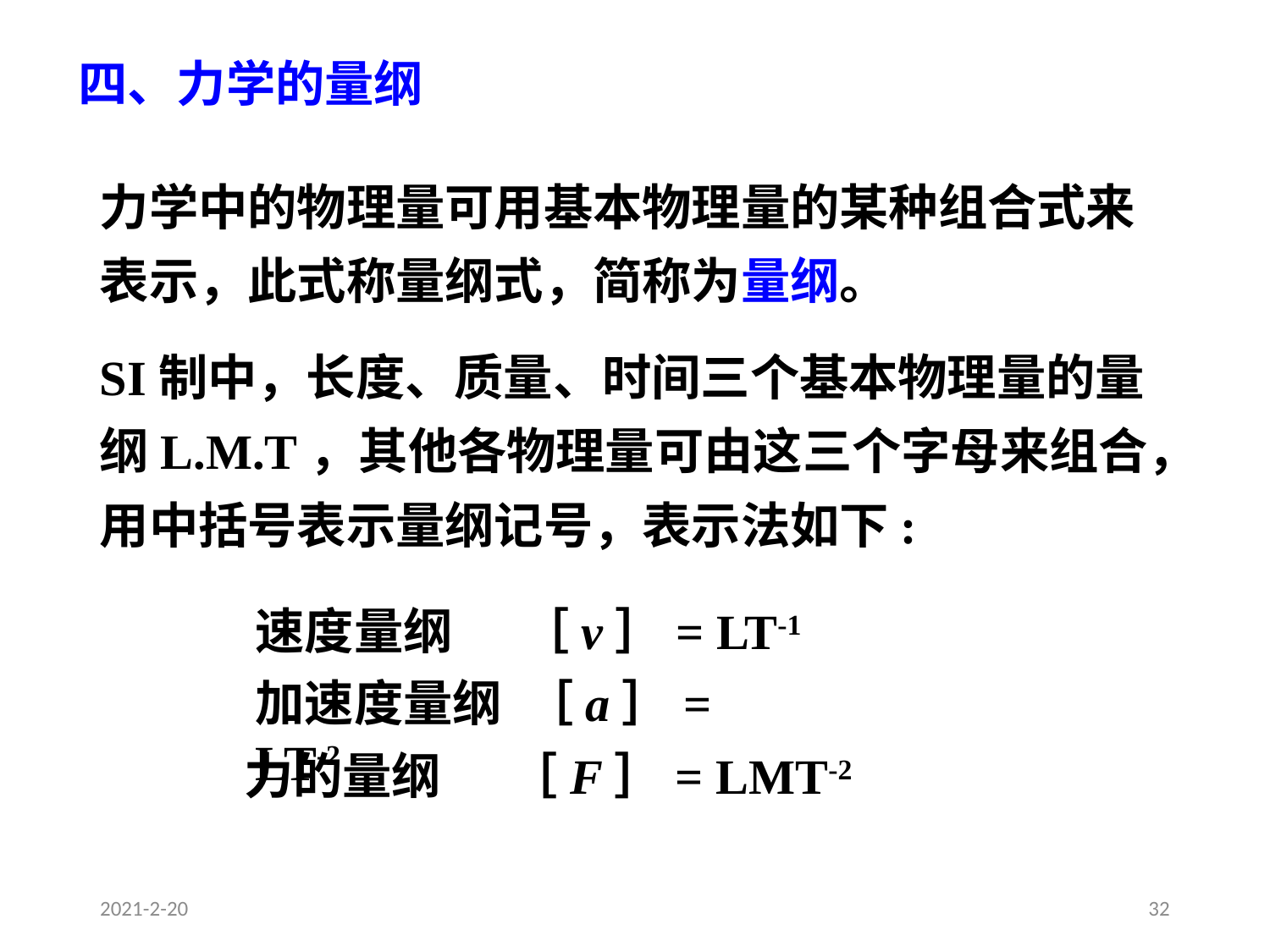

四、力学的量纲
力学中的物理量可用基本物理量的某种组合式来表示，此式称量纲式，简称为量纲。
SI制中，长度、质量、时间三个基本物理量的量纲L.M.T，其他各物理量可由这三个字母来组合，用中括号表示量纲记号，表示法如下:
速度量纲      ［v］= LT-1
加速度量纲  ［a］= LT-2
力的量纲      ［F］= LMT-2
2021-2-20
32